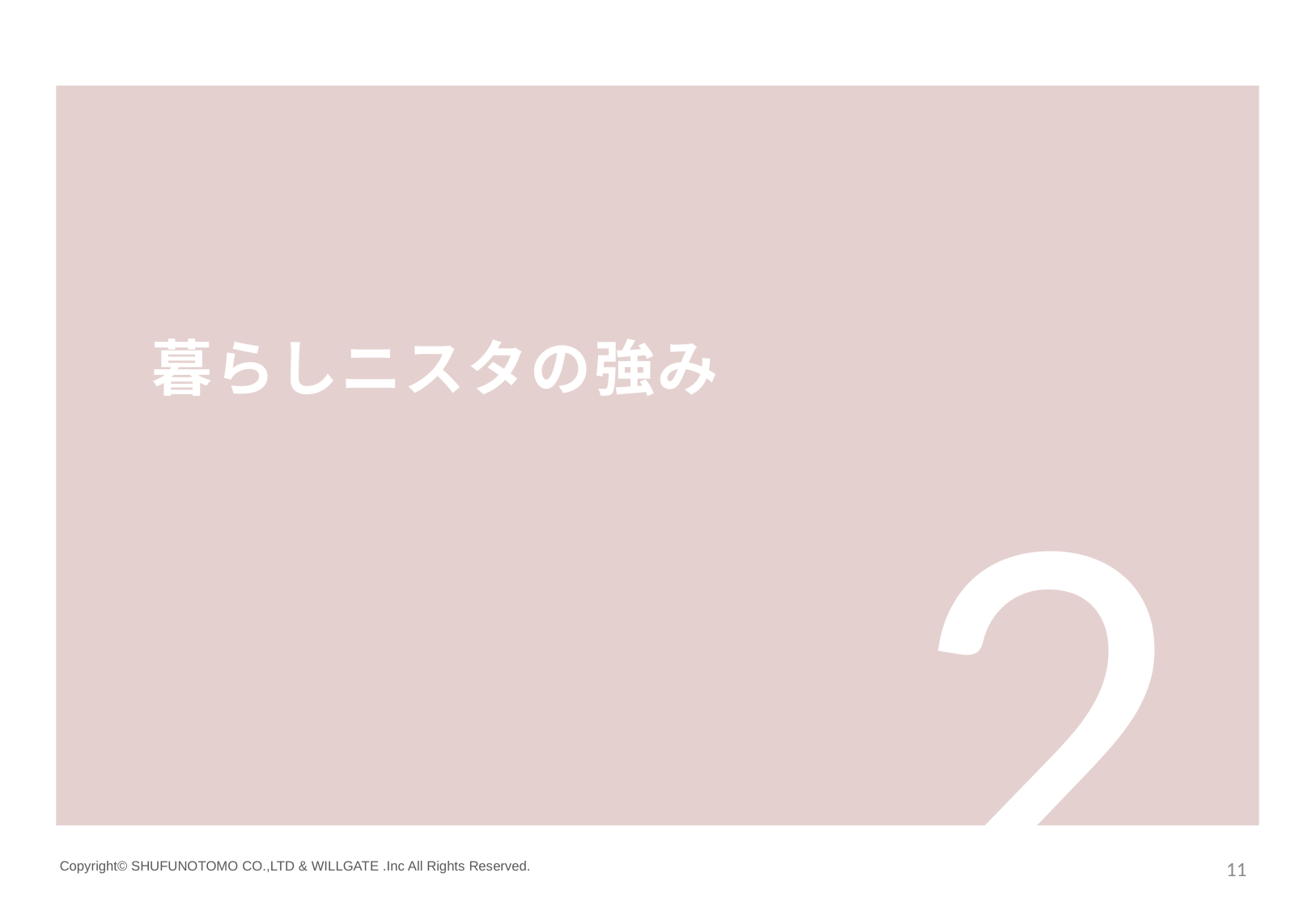

暮らしニスタの強み
2
11
Copyright© SHUFUNOTOMO CO.,LTD & WILLGATE .Inc All Rights Reserved.